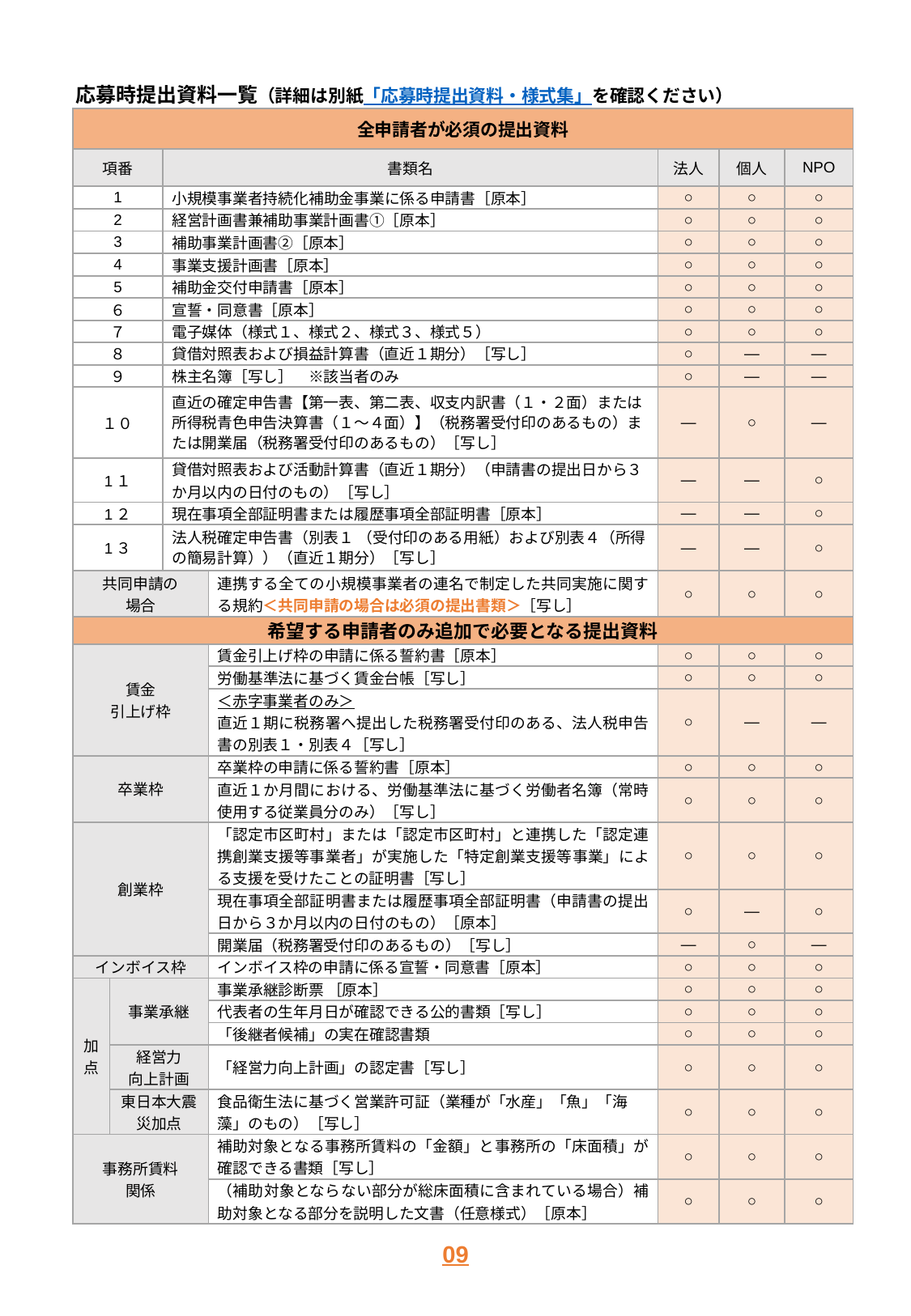

応募時提出資料一覧（詳細は別紙「応募時提出資料・様式集」を確認ください）
| 全申請者が必須の提出資料 |  |  |  |  |  |  |
| --- | --- | --- | --- | --- | --- | --- |
| 項番 |  | 書類名 |  | 法人 | 個人 | NPO |
| 1 |  | 小規模事業者持続化補助金事業に係る申請書［原本］ |  | ○ | ○ | ○ |
| 2 |  | 経営計画書兼補助事業計画書①［原本］ |  | ○ | ○ | ○ |
| 3 |  | 補助事業計画書②［原本］ |  | ○ | ○ | ○ |
| 4 |  | 事業支援計画書［原本］ |  | ○ | ○ | ○ |
| 5 |  | 補助金交付申請書［原本］ |  | ○ | ○ | ○ |
| ６ |  | 宣誓・同意書［原本］ |  | ○ | ○ | ○ |
| ７ |  | 電子媒体（様式１、様式２、様式３、様式５） |  | ○ | ○ | ○ |
| ８ |  | 貸借対照表および損益計算書（直近１期分）［写し］ |  | ○ | ― | ― |
| ９ |  | 株主名簿［写し］　※該当者のみ |  | ○ | ― | ― |
| １０ |  | 直近の確定申告書【第一表、第二表、収支内訳書（１・２面）または所得税青色申告決算書（１～４面）】（税務署受付印のあるもの）または開業届（税務署受付印のあるもの）［写し］ |  | ― | ○ | ― |
| 1１ |  | 貸借対照表および活動計算書（直近１期分）（申請書の提出日から３か月以内の日付のもの）［写し］ |  | ― | ― | ○ |
| 1２ |  | 現在事項全部証明書または履歴事項全部証明書［原本］ |  | ― | ― | ○ |
| 1３ |  | 法人税確定申告書（別表１ （受付印のある用紙）および別表４（所得の簡易計算））（直近１期分）［写し］ |  | ― | ― | ○ |
| 共同申請の 場合 |  |  | 連携する全ての小規模事業者の連名で制定した共同実施に関する規約＜共同申請の場合は必須の提出書類＞［写し］ | ○ | ○ | ○ |
| 希望する申請者のみ追加で必要となる提出資料 |  |  |  |  |  |  |
| 賃金 引上げ枠 |  |  | 賃金引上げ枠の申請に係る誓約書［原本］ | ○ | ○ | ○ |
|  |  |  | 労働基準法に基づく賃金台帳［写し］ | ○ | ○ | ○ |
|  |  |  | ＜赤字事業者のみ＞ 直近１期に税務署へ提出した税務署受付印のある、法人税申告書の別表１・別表４［写し］ | ○ | ― | ― |
| 卒業枠 |  |  | 卒業枠の申請に係る誓約書［原本］ | ○ | ○ | ○ |
|  |  |  | 直近１か月間における、労働基準法に基づく労働者名簿（常時使用する従業員分のみ）［写し］ | ○ | ○ | ○ |
| 創業枠 |  |  | 「認定市区町村」または「認定市区町村」と連携した「認定連携創業支援等事業者」が実施した「特定創業支援等事業」による支援を受けたことの証明書［写し］ | ○ | ○ | ○ |
|  |  |  | 現在事項全部証明書または履歴事項全部証明書（申請書の提出日から３か月以内の日付のもの）［原本］ | ○ | ― | ○ |
| 創業枠 |  |  | 開業届（税務署受付印のあるもの）［写し］ | ― | ○ | ― |
| インボイス枠 |  |  | インボイス枠の申請に係る宣誓・同意書［原本］ | ○ | ○ | ○ |
| 加点 | 事業承継 |  | 事業承継診断票 ［原本］ | ○ | ○ | ○ |
|  |  |  | 代表者の生年月日が確認できる公的書類［写し］ | ○ | ○ | ○ |
| 加点 | 事業承継 |  | 「後継者候補」の実在確認書類 | ○ | ○ | ○ |
|  | 経営力 向上計画 |  | 「経営力向上計画」の認定書［写し］ | ○ | ○ | ○ |
|  | 東日本大震災加点 |  | 食品衛生法に基づく営業許可証（業種が「水産」「魚」「海藻」のもの）［写し］ | ○ | ○ | ○ |
| 事務所賃料 関係 |  |  | 補助対象となる事務所賃料の「金額」と事務所の「床面積」が確認できる書類［写し］ | ○ | ○ | ○ |
|  |  |  | （補助対象とならない部分が総床面積に含まれている場合）補助対象となる部分を説明した文書（任意様式）［原本］ | ○ | ○ | ○ |
09